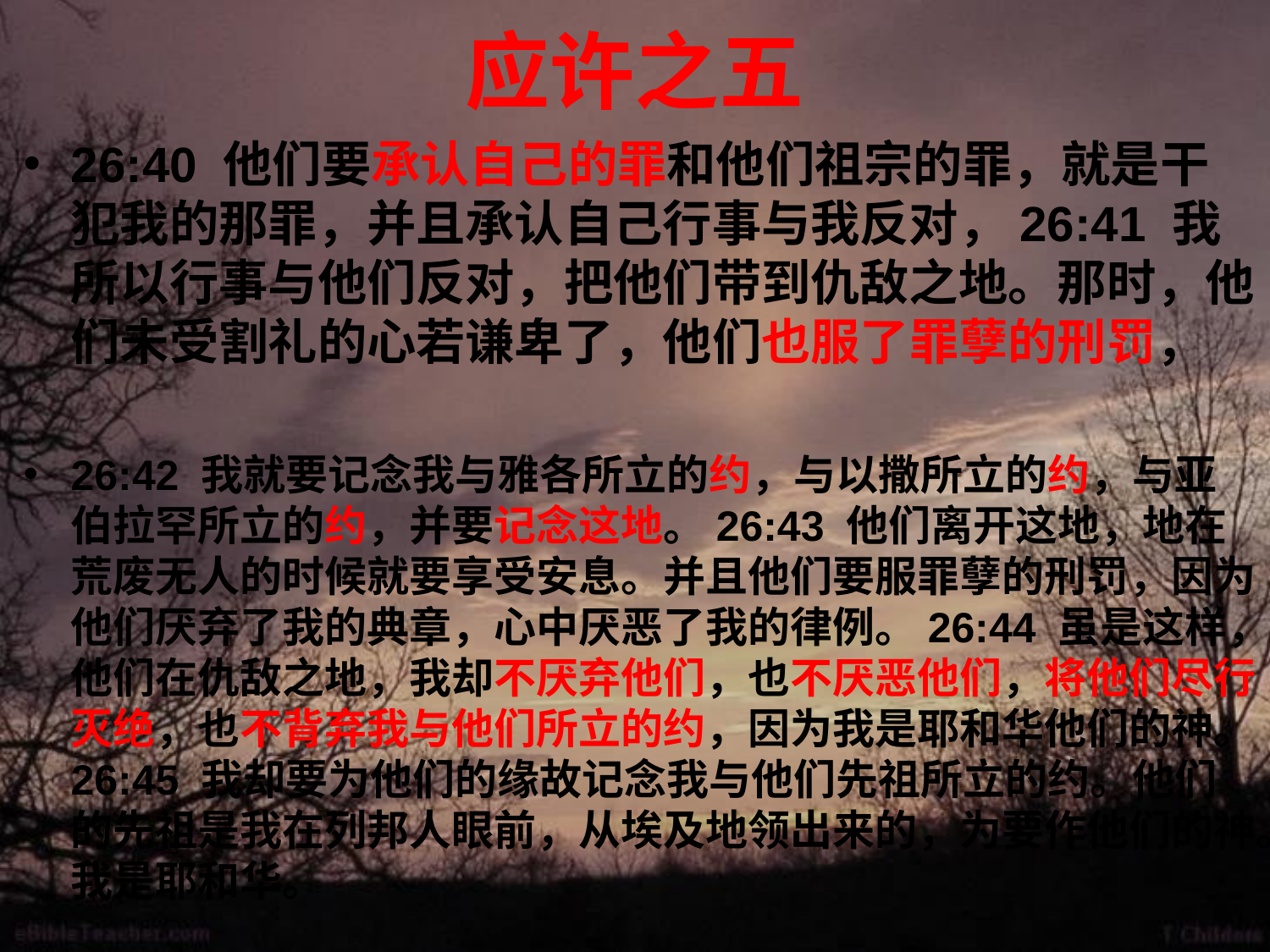

# 应许之五
26:40 他们要承认自己的罪和他们祖宗的罪，就是干犯我的那罪，并且承认自己行事与我反对，26:41 我所以行事与他们反对，把他们带到仇敌之地。那时，他们未受割礼的心若谦卑了，他们也服了罪孽的刑罚，

26:42 我就要记念我与雅各所立的约，与以撒所立的约，与亚伯拉罕所立的约，并要记念这地。26:43 他们离开这地，地在荒废无人的时候就要享受安息。并且他们要服罪孽的刑罚，因为他们厌弃了我的典章，心中厌恶了我的律例。26:44 虽是这样，他们在仇敌之地，我却不厌弃他们，也不厌恶他们，将他们尽行灭绝，也不背弃我与他们所立的约，因为我是耶和华他们的神。26:45 我却要为他们的缘故记念我与他们先祖所立的约。他们的先祖是我在列邦人眼前，从埃及地领出来的，为要作他们的神。我是耶和华。